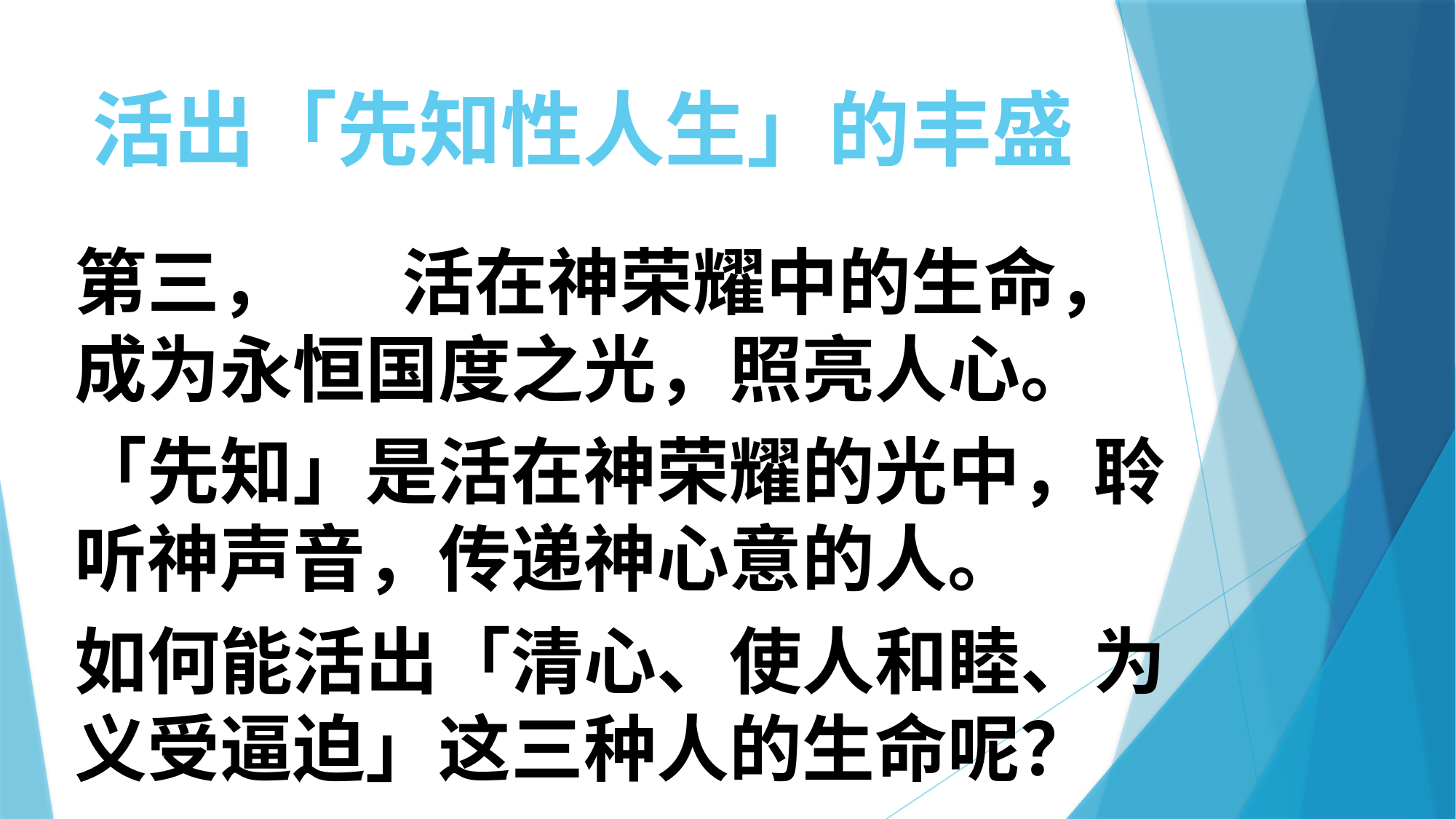

# 活出「先知性人生」的丰盛
第三，	活在神荣耀中的生命，成为永恒国度之光，照亮人心。
「先知」是活在神荣耀的光中，聆听神声音，传递神心意的人。
如何能活出「清心、使人和睦、为义受逼迫」这三种人的生命呢？